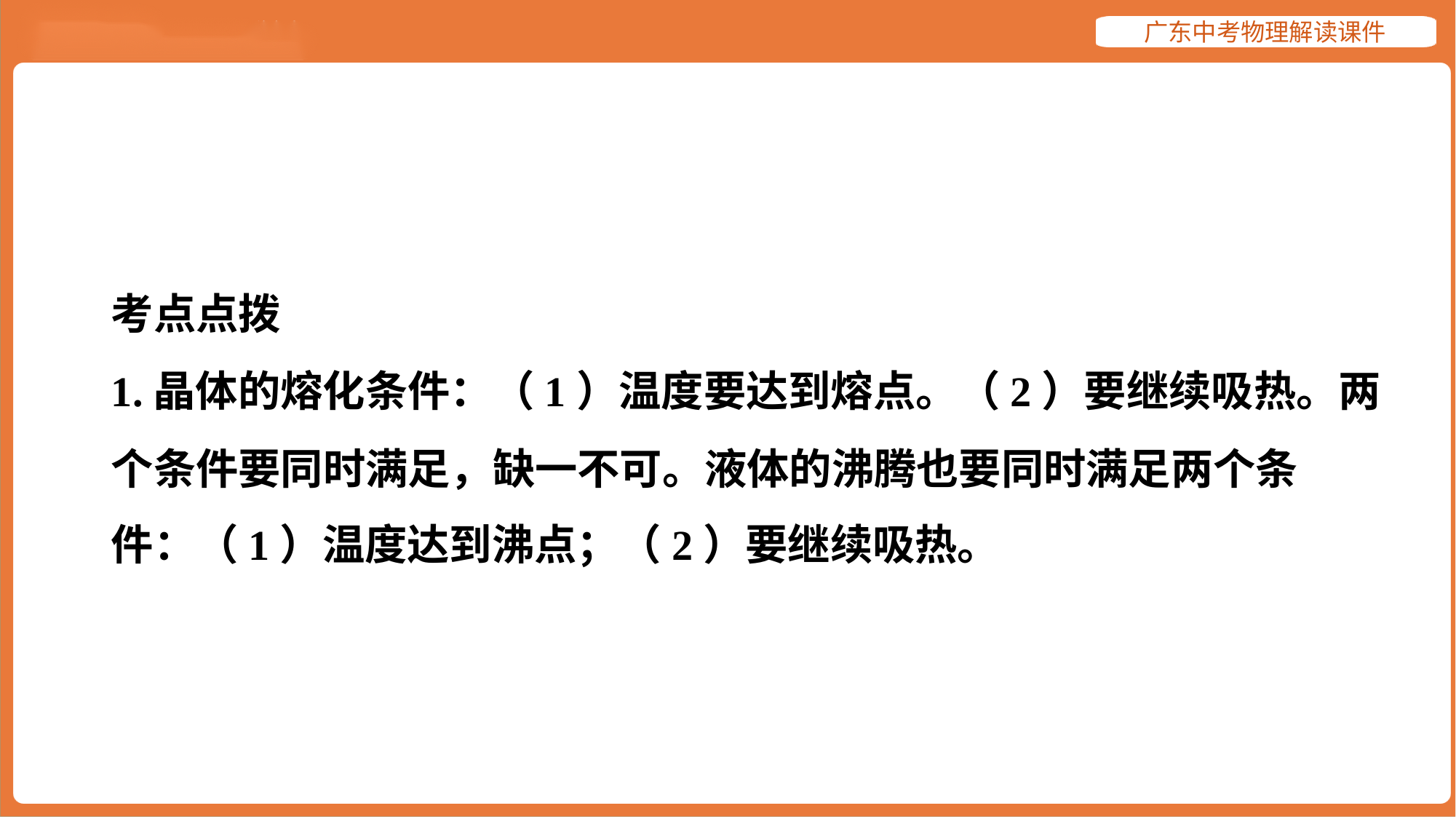

考点点拨
1.晶体的熔化条件：（1）温度要达到熔点。（2）要继续吸热。两
个条件要同时满足，缺一不可。液体的沸腾也要同时满足两个条
件：（1）温度达到沸点；（2）要继续吸热。#6.1